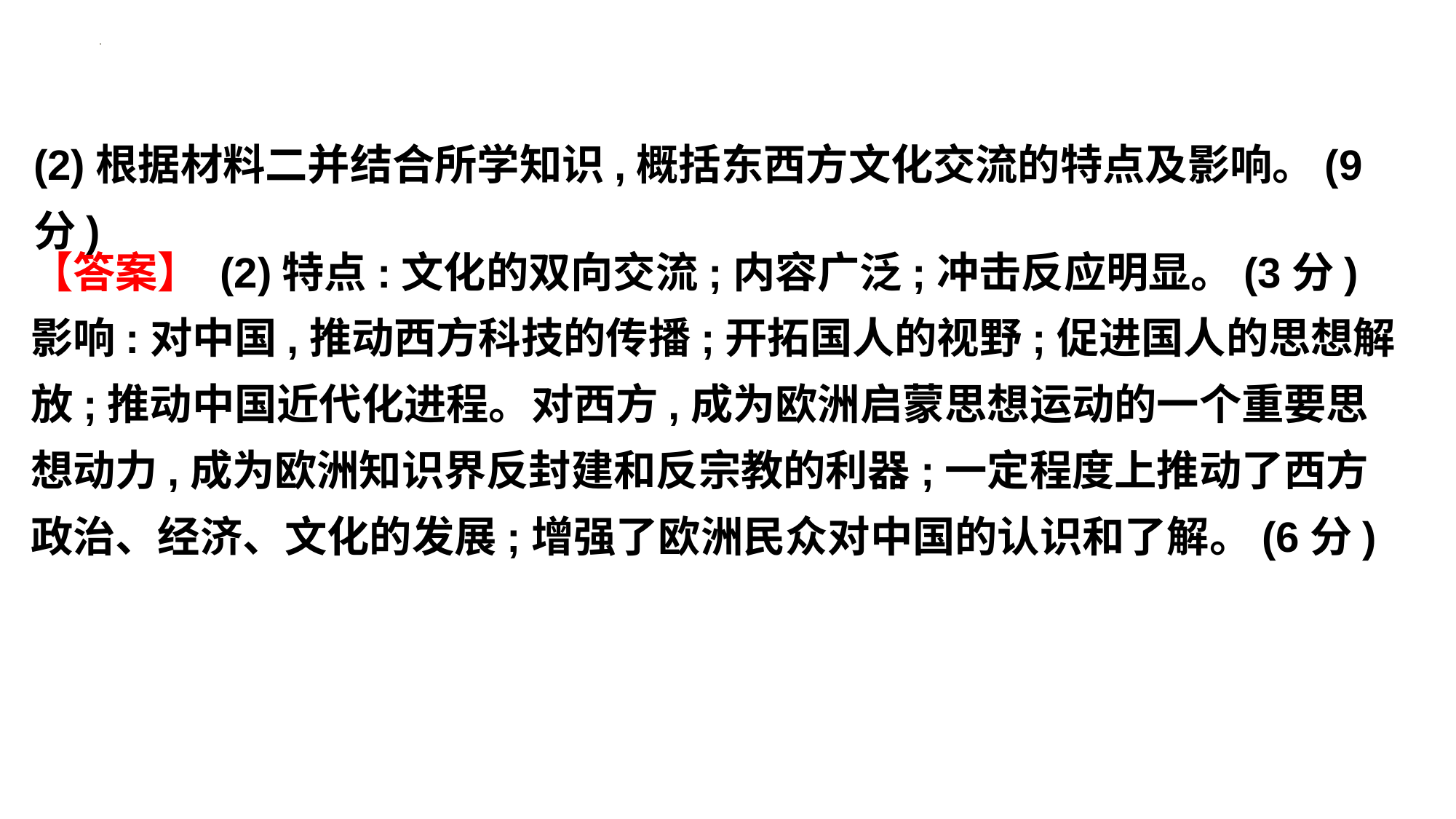

(2)根据材料二并结合所学知识,概括东西方文化交流的特点及影响。(9分)
【答案】 (2)特点:文化的双向交流;内容广泛;冲击反应明显。(3分)
影响:对中国,推动西方科技的传播;开拓国人的视野;促进国人的思想解放;推动中国近代化进程。对西方,成为欧洲启蒙思想运动的一个重要思想动力,成为欧洲知识界反封建和反宗教的利器;一定程度上推动了西方政治、经济、文化的发展;增强了欧洲民众对中国的认识和了解。(6分)